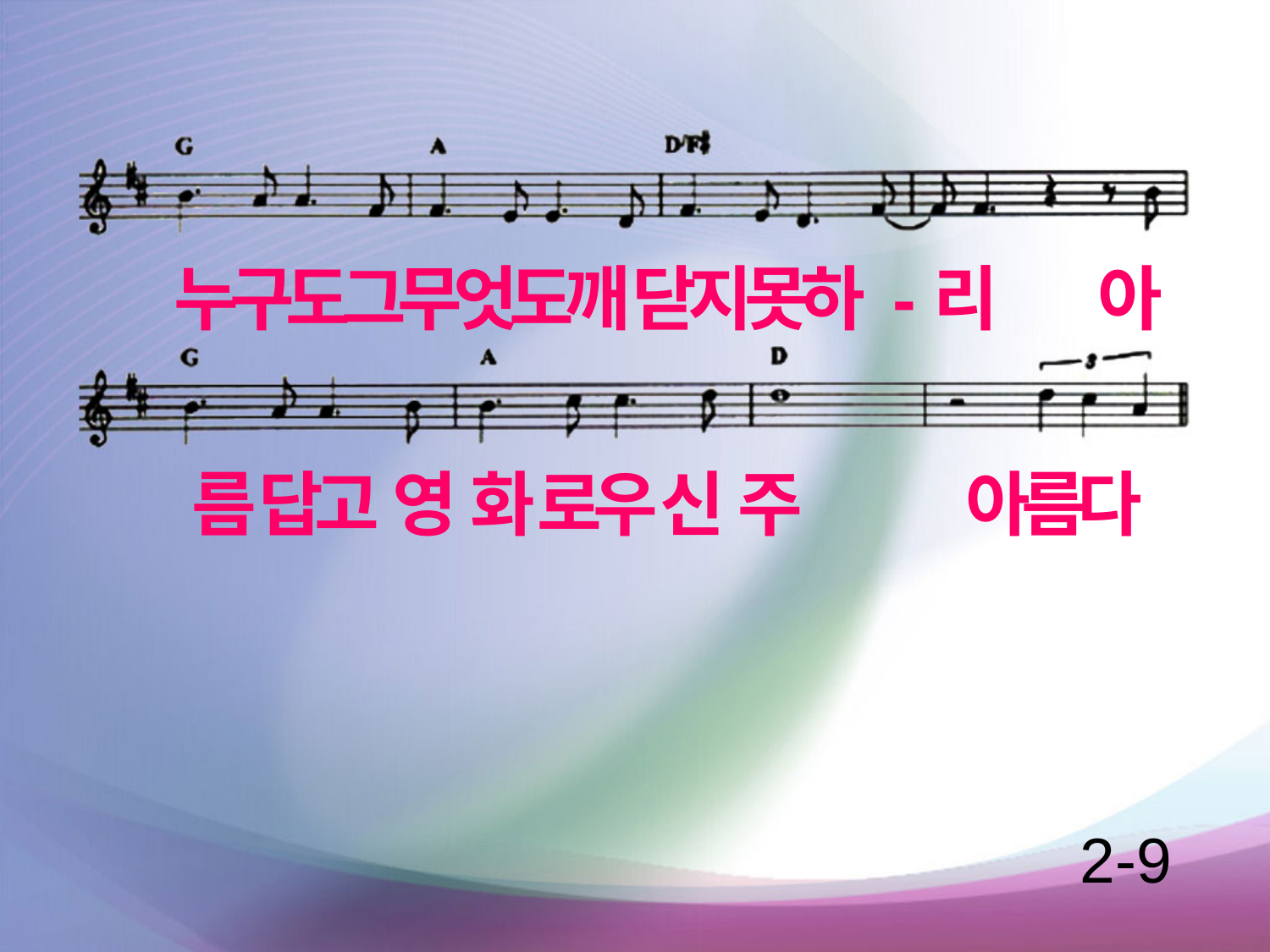

누구도그무엇도깨 닫지못하 -리          아
름 답고  영  화 로우 신  주               아름다
2-9